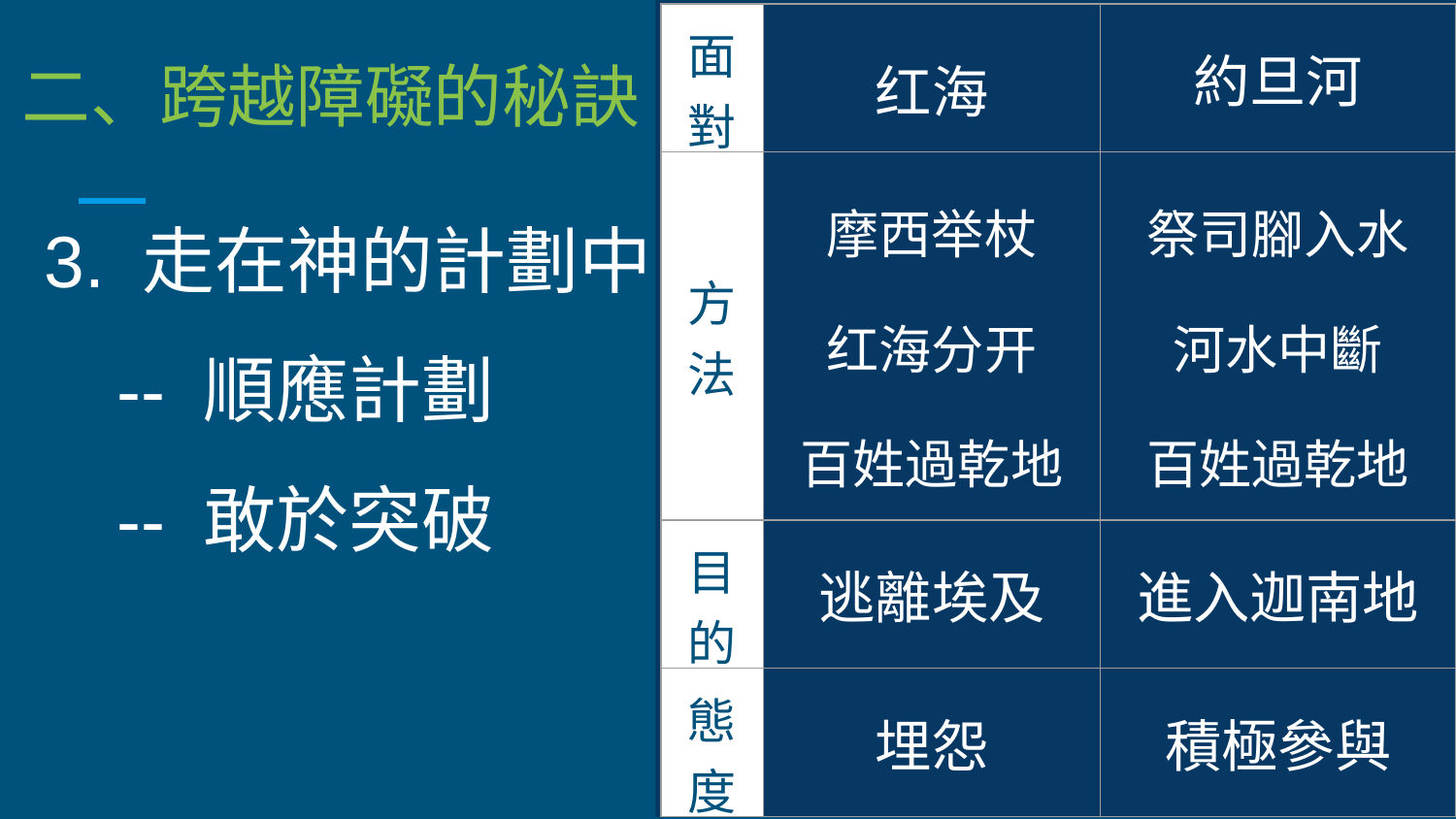

| 面對 | 红海 | 約旦河 |
| --- | --- | --- |
| 方法 | 摩西举杖 红海分开 百姓過乾地 | 祭司腳入水 河水中斷 百姓過乾地 |
| 目的 | 逃離埃及 | 進入迦南地 |
| 態度 | 埋怨 | 積極參與 |
二、跨越障礙的秘訣
3. 走在神的計劃中
-- 順應計劃
-- 敢於突破